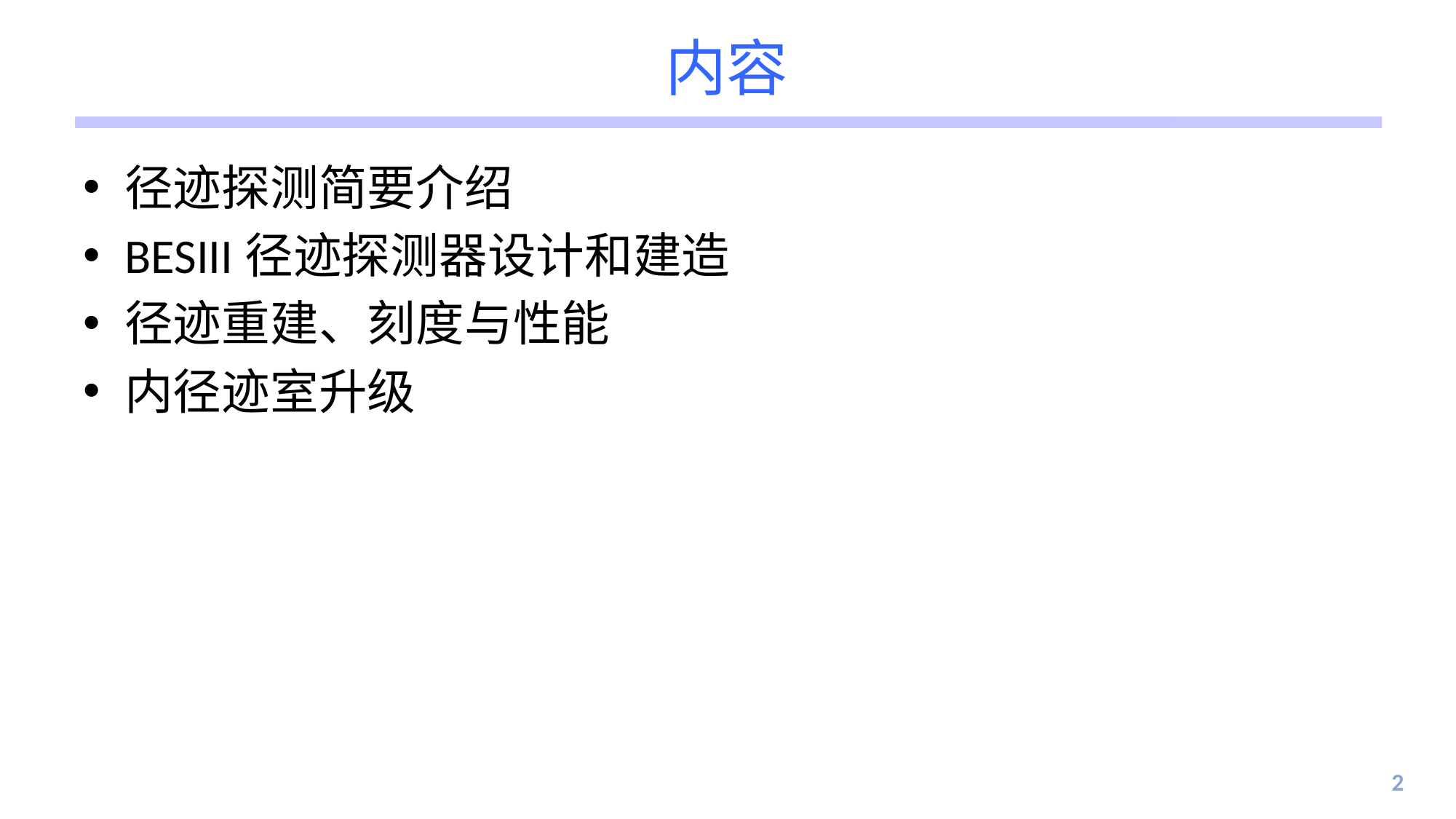

# 内容
径迹探测简要介绍
BESIII径迹探测器设计和建造
径迹重建、刻度与性能
内径迹室升级
2